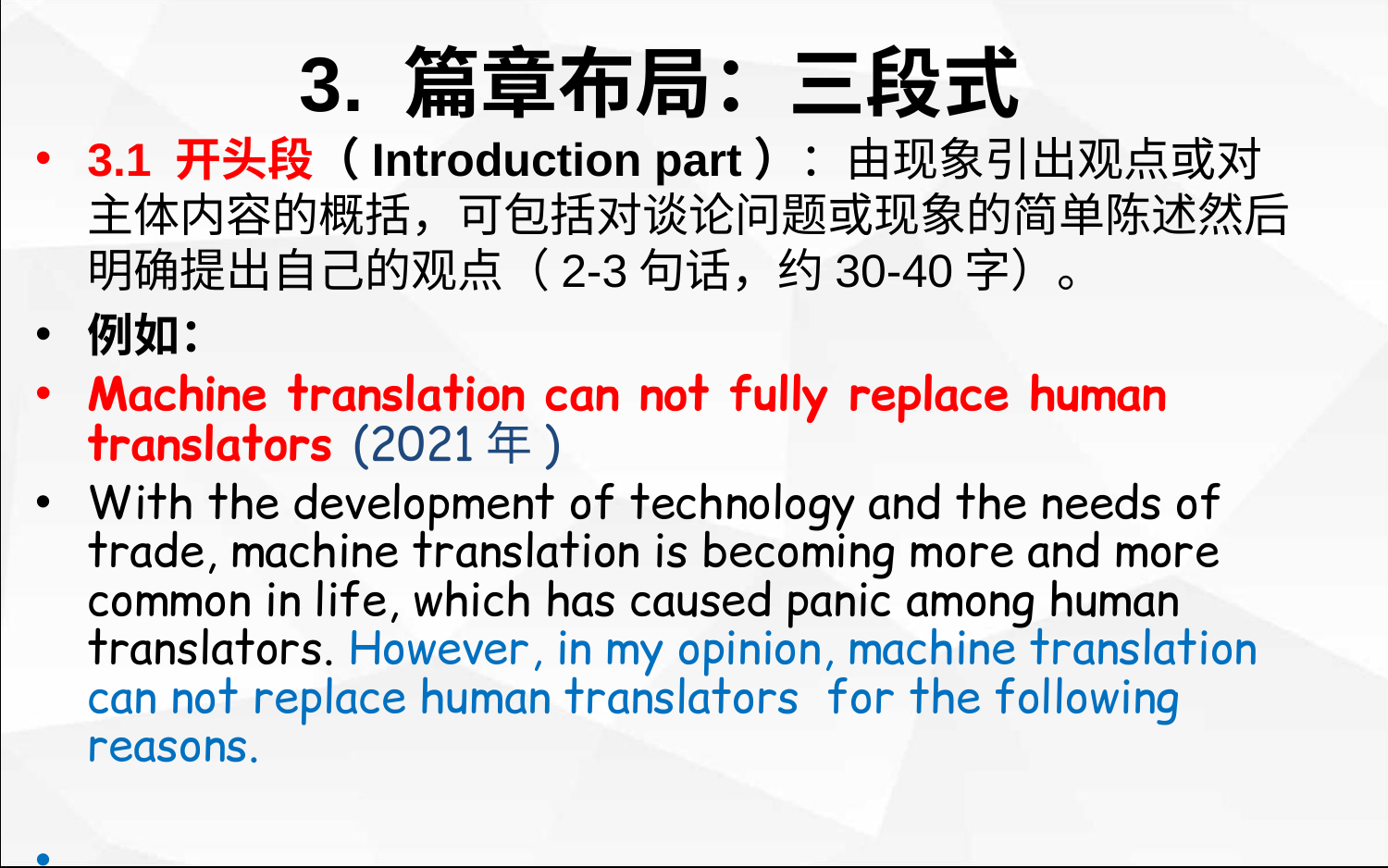

3. 篇章布局：三段式
3.1 开头段（Introduction part）：由现象引出观点或对主体内容的概括，可包括对谈论问题或现象的简单陈述然后明确提出自己的观点（2-3句话，约30-40字）。
例如：
Machine translation can not fully replace human translators (2021年)
With the development of technology and the needs of trade, machine translation is becoming more and more common in life, which has caused panic among human translators. However, in my opinion, machine translation can not replace human translators  for the following reasons.

.